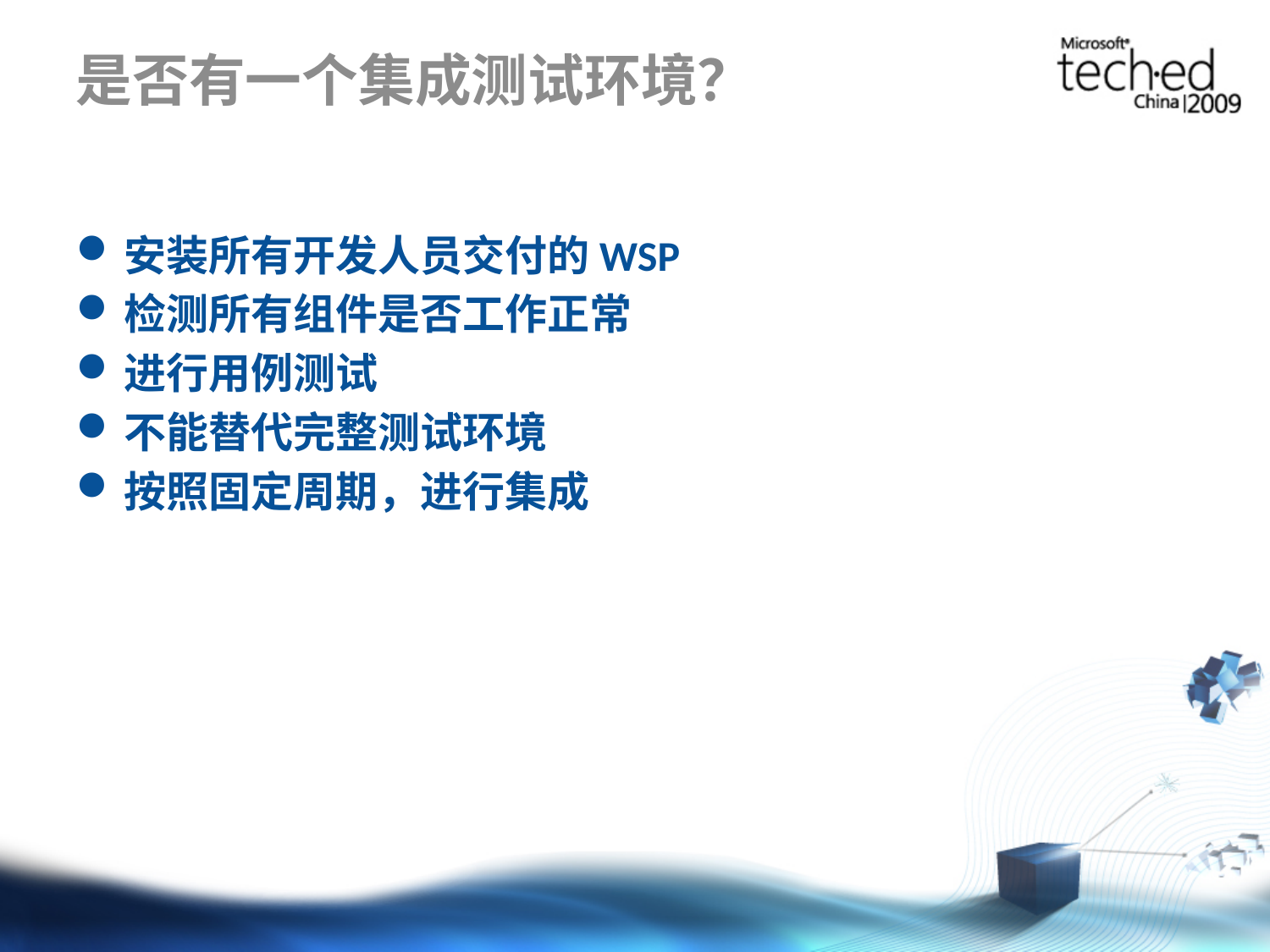

# 是否有一个集成测试环境？
安装所有开发人员交付的WSP
检测所有组件是否工作正常
进行用例测试
不能替代完整测试环境
按照固定周期，进行集成